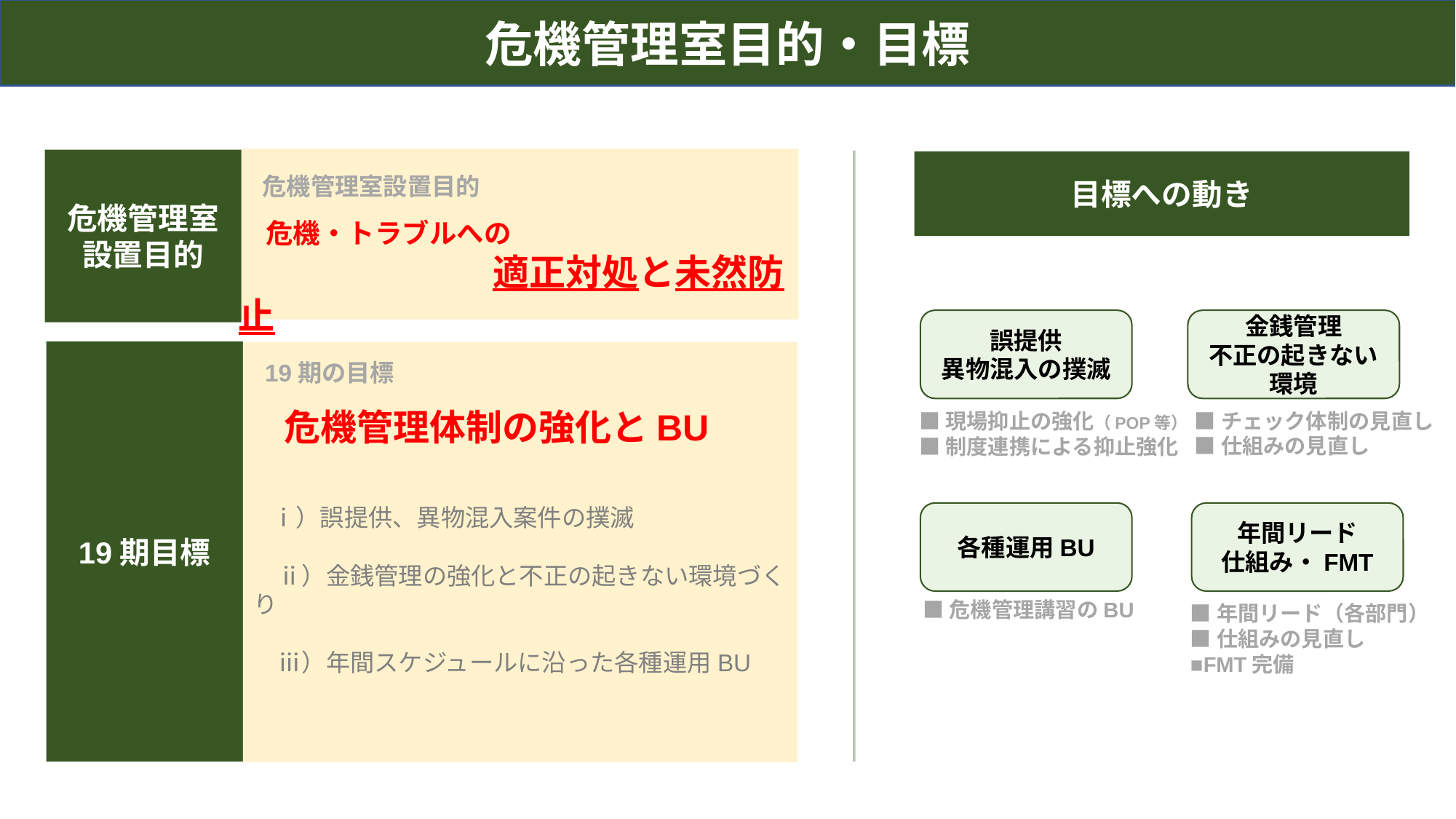

危機管理室目的・目標

危機管理室
設置目的
目標への動き
　危機管理室設置目的

　　危機・トラブルへの
　　　　　　　適正対処と未然防止
誤提供
異物混入の撲滅
金銭管理
不正の起きない環境
19期目標

　危機管理体制の強化とBU

　ⅰ）誤提供、異物混入案件の撲滅

　ⅱ）金銭管理の強化と不正の起きない環境づくり

　ⅲ）年間スケジュールに沿った各種運用BU

　19期の目標
■チェック体制の見直し
■仕組みの見直し
■現場抑止の強化（POP等）
■制度連携による抑止強化
各種運用BU
年間リード
仕組み・FMT
■危機管理講習のBU
■年間リード（各部門）
■仕組みの見直し
■FMT完備